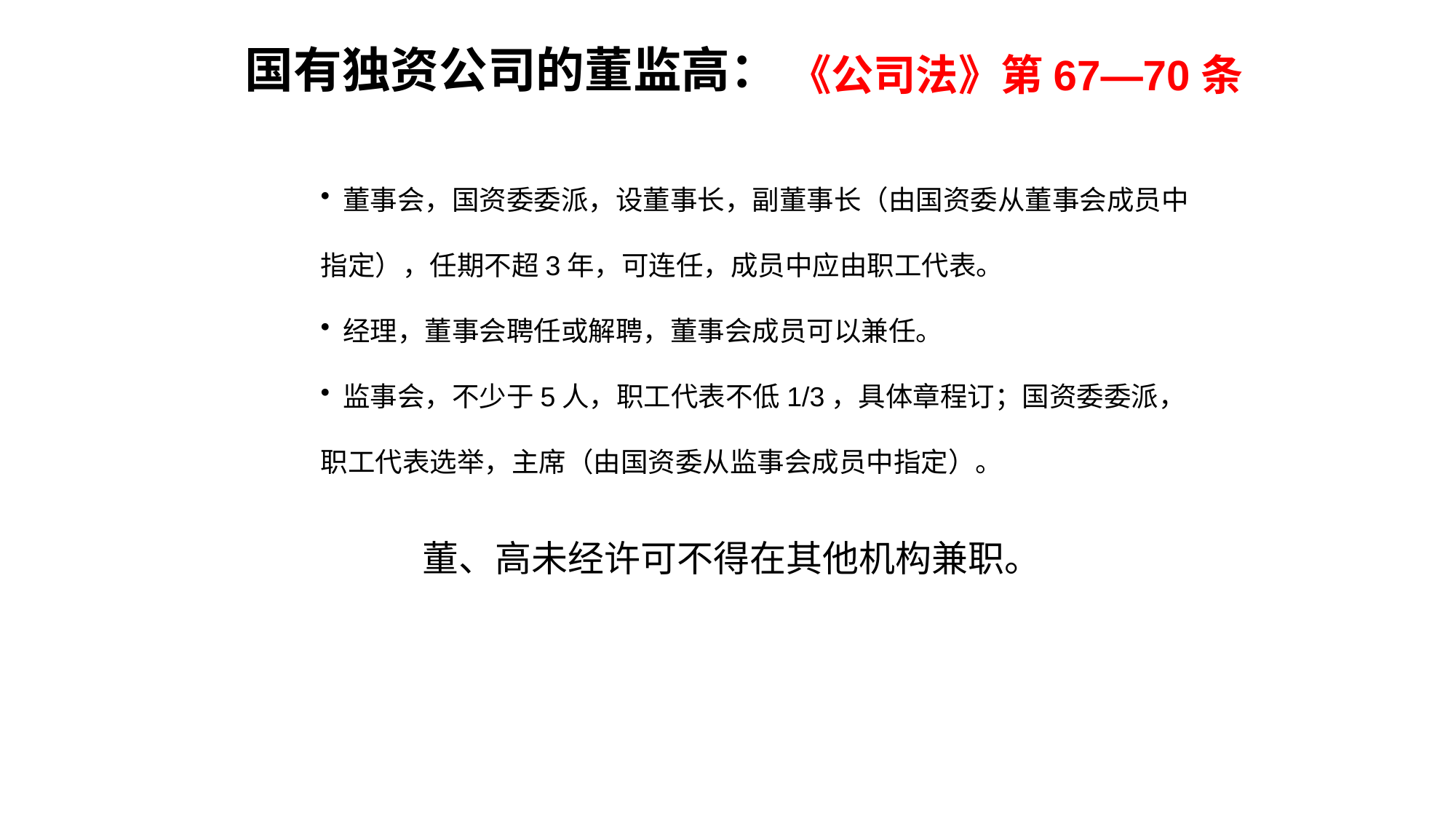

国有独资公司的董监高：
《公司法》第67—70条
 董事会，国资委委派，设董事长，副董事长（由国资委从董事会成员中指定），任期不超3年，可连任，成员中应由职工代表。
 经理，董事会聘任或解聘，董事会成员可以兼任。
 监事会，不少于5人，职工代表不低1/3，具体章程订；国资委委派，职工代表选举，主席（由国资委从监事会成员中指定）。
董、高未经许可不得在其他机构兼职。